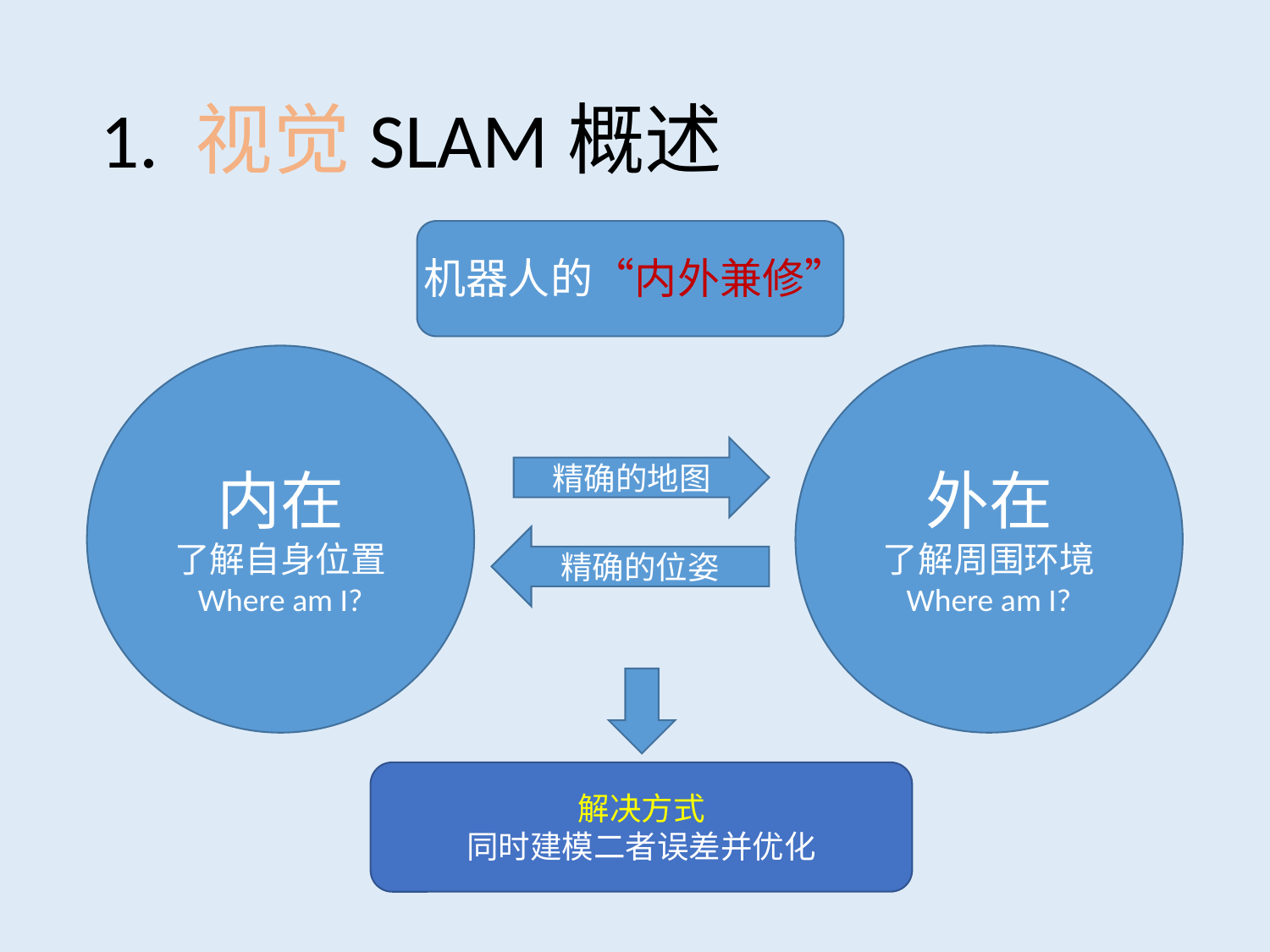

# 1. 视觉SLAM概述

机器人的“内外兼修”
内在
了解自身位置
Where am I?
外在
了解周围环境
Where am I?
精确的地图
精确的位姿

解决方式
同时建模二者误差并优化